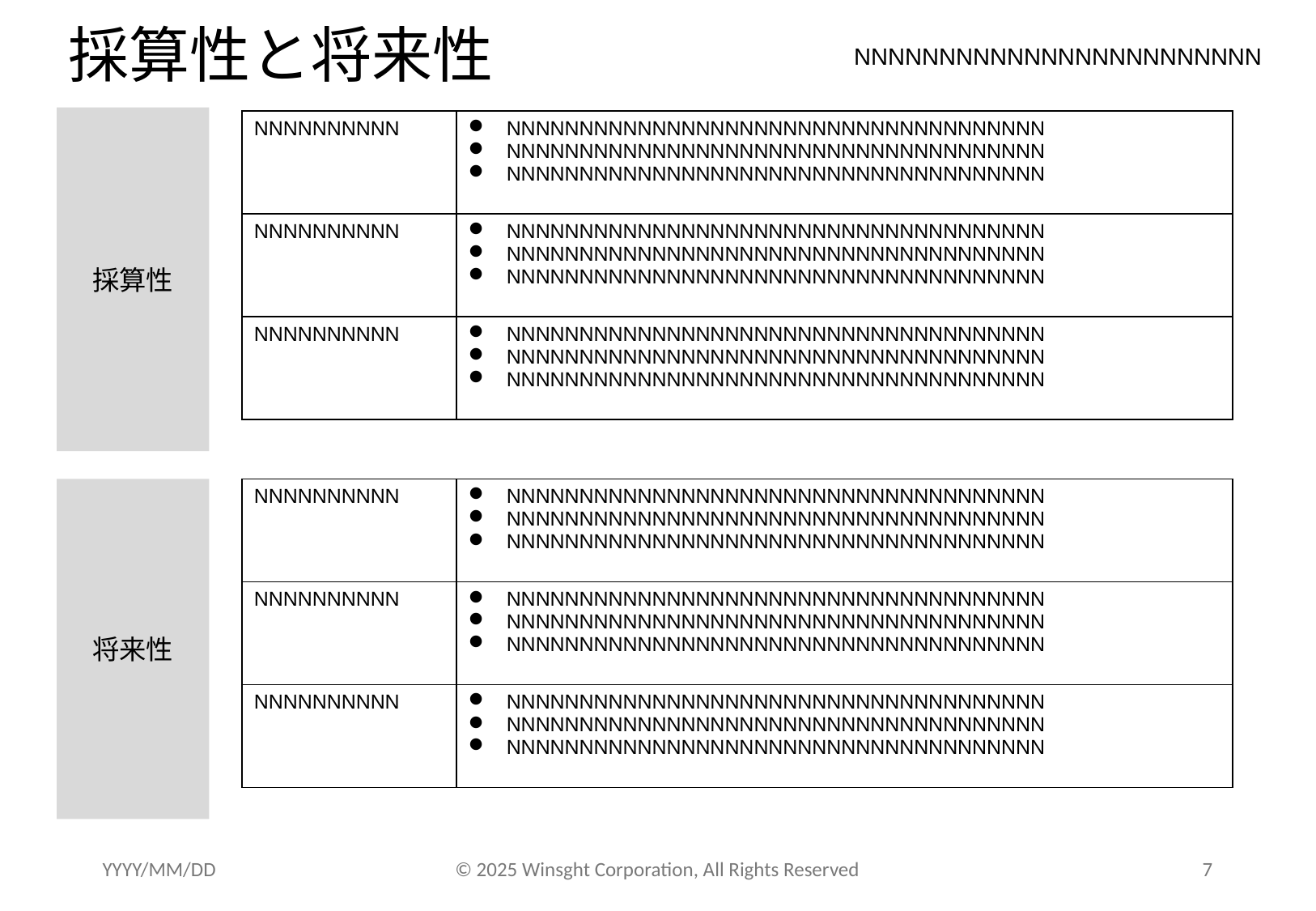

# 採算性と将来性
NNNNNNNNNNNNNNNNNNNNNNNN
採算性
| NNNNNNNNNN | NNNNNNNNNNNNNNNNNNNNNNNNNNNNNNNNNNNNN NNNNNNNNNNNNNNNNNNNNNNNNNNNNNNNNNNNNN NNNNNNNNNNNNNNNNNNNNNNNNNNNNNNNNNNNNN |
| --- | --- |
| NNNNNNNNNN | NNNNNNNNNNNNNNNNNNNNNNNNNNNNNNNNNNNNN NNNNNNNNNNNNNNNNNNNNNNNNNNNNNNNNNNNNN NNNNNNNNNNNNNNNNNNNNNNNNNNNNNNNNNNNNN |
| NNNNNNNNNN | NNNNNNNNNNNNNNNNNNNNNNNNNNNNNNNNNNNNN NNNNNNNNNNNNNNNNNNNNNNNNNNNNNNNNNNNNN NNNNNNNNNNNNNNNNNNNNNNNNNNNNNNNNNNNNN |
将来性
| NNNNNNNNNN | NNNNNNNNNNNNNNNNNNNNNNNNNNNNNNNNNNNNN NNNNNNNNNNNNNNNNNNNNNNNNNNNNNNNNNNNNN NNNNNNNNNNNNNNNNNNNNNNNNNNNNNNNNNNNNN |
| --- | --- |
| NNNNNNNNNN | NNNNNNNNNNNNNNNNNNNNNNNNNNNNNNNNNNNNN NNNNNNNNNNNNNNNNNNNNNNNNNNNNNNNNNNNNN NNNNNNNNNNNNNNNNNNNNNNNNNNNNNNNNNNNNN |
| NNNNNNNNNN | NNNNNNNNNNNNNNNNNNNNNNNNNNNNNNNNNNNNN NNNNNNNNNNNNNNNNNNNNNNNNNNNNNNNNNNNNN NNNNNNNNNNNNNNNNNNNNNNNNNNNNNNNNNNNNN |
YYYY/MM/DD
© 2025 Winsght Corporation, All Rights Reserved
7